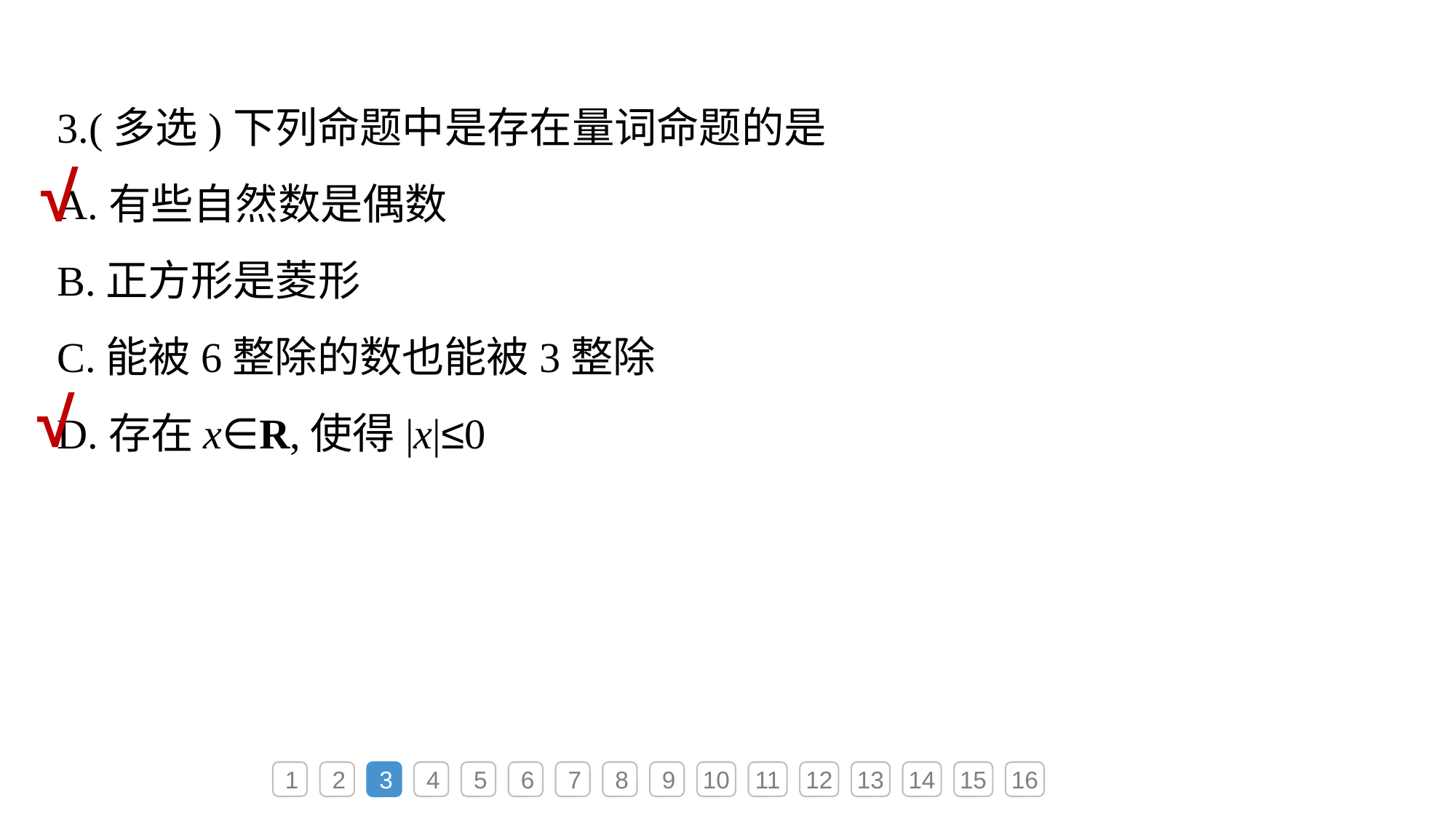

3.(多选)下列命题中是存在量词命题的是
A.有些自然数是偶数
B.正方形是菱形
C.能被6整除的数也能被3整除
D.存在x∈R,使得|x|≤0
√
√
1
2
3
4
5
6
7
8
9
10
11
12
13
14
15
16